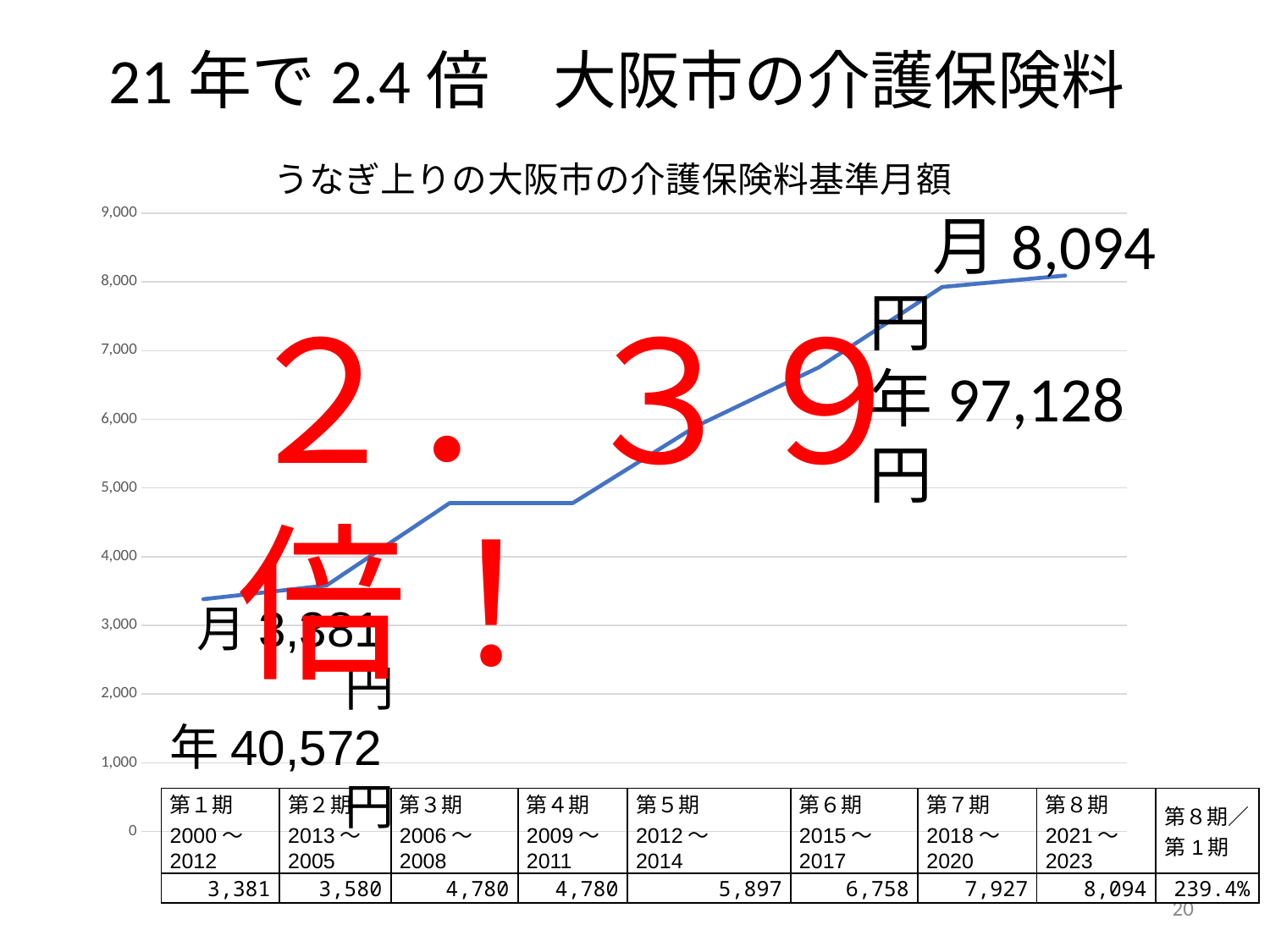

# 21年で2.4倍　大阪市の介護保険料

### Chart: うなぎ上りの大阪市の介護保険料基準月額

| Category | 大阪市 |
|---|---|
| 第１期 | 3381.0 |
| 第２期 | 3580.0 |
| 第３期 | 4780.0 |
| 第４期 | 4780.0 |
| 第５期 | 5897.0 |
| 第６期 | 6758.0 |
| 第７期 | 7927.0 |
| 第８期 | 8094.0 |
　月8,094円
年97,128円
２．３９倍！
月3,381円
年40,572円
| 第１期 2000～2012 | 第２期 2013～ 2005 | 第３期 2006～ 2008 | 第４期 2009～ 2011 | 第５期 2012～ 2014 | 第６期 2015～ 2017 | 第７期 2018～ 2020 | 第８期 2021～ 2023 | 第８期／第1期 |
| --- | --- | --- | --- | --- | --- | --- | --- | --- |
| 3,381 | 3,580 | 4,780 | 4,780 | 5,897 | 6,758 | 7,927 | 8,094 | 239.4% |
20